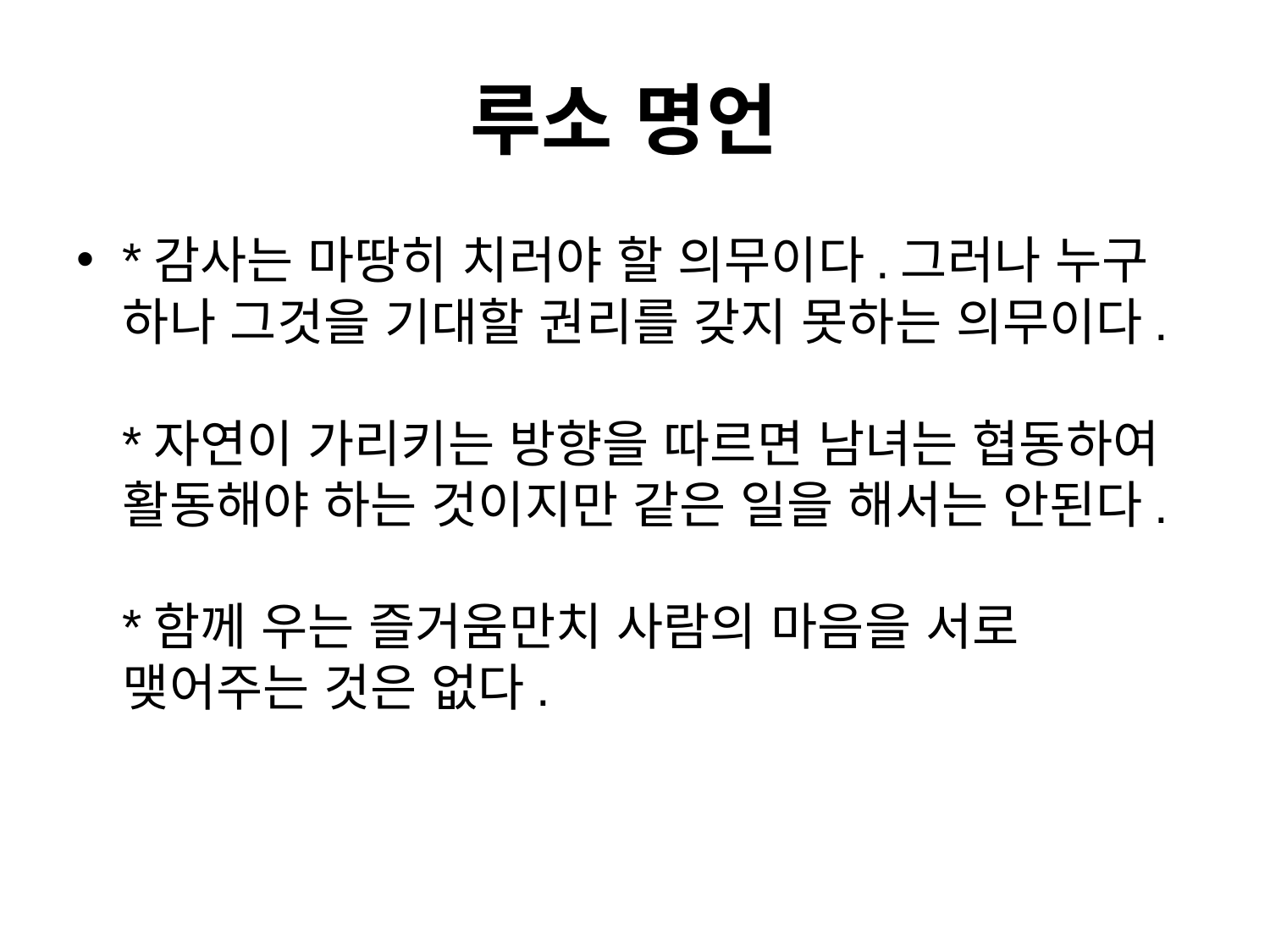

# 루소 명언
*감사는 마땅히 치러야 할 의무이다.그러나 누구 하나 그것을 기대할 권리를 갖지 못하는 의무이다.
*자연이 가리키는 방향을 따르면 남녀는 협동하여 활동해야 하는 것이지만 같은 일을 해서는 안된다.
*함께 우는 즐거움만치 사람의 마음을 서로 맺어주는 것은 없다.